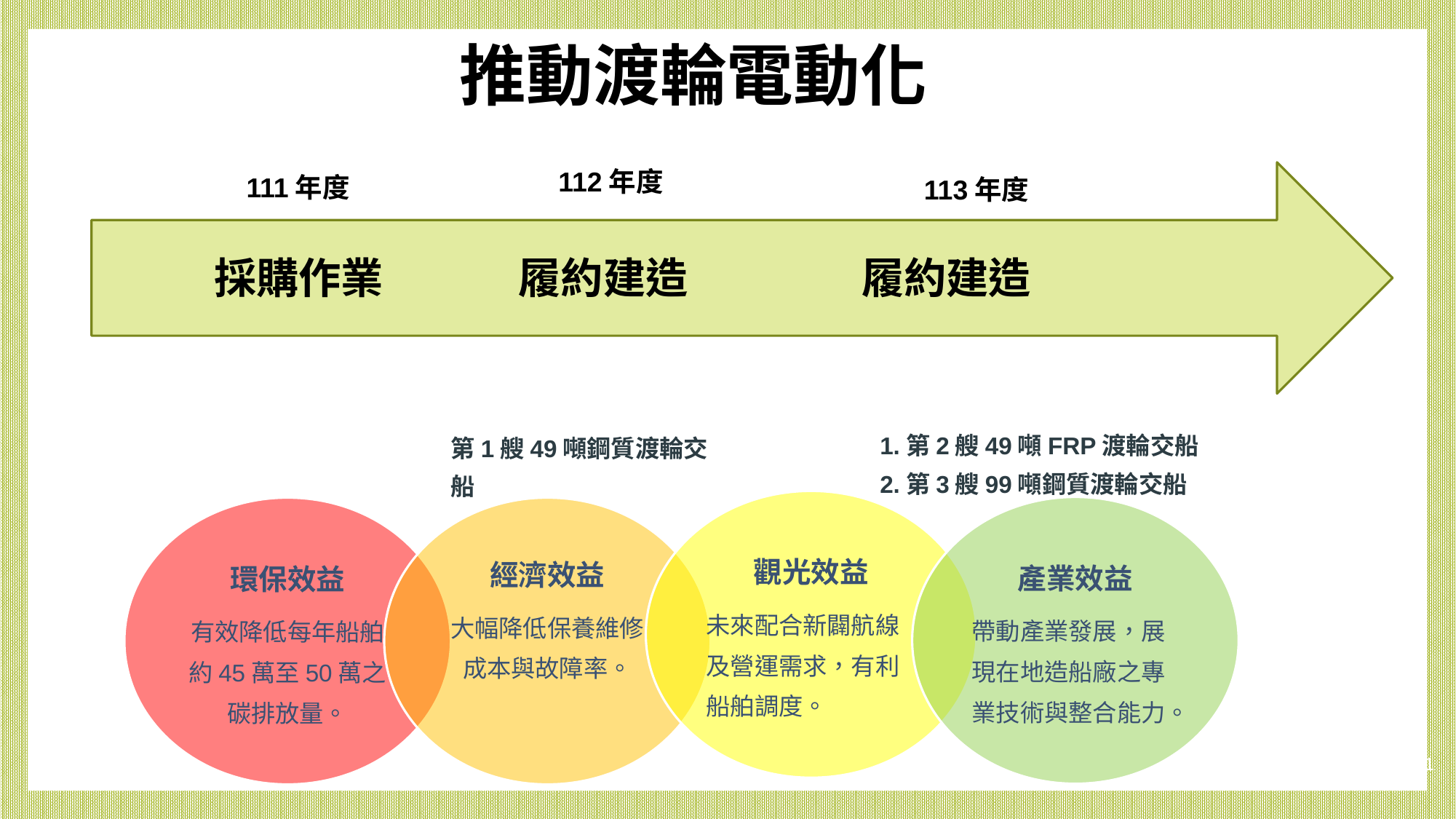

推動渡輪電動化
112年度
111年度
113年度
第1艘49噸鋼質渡輪交船

採購作業              履約建造                  履約建造
1.第2艘49噸FRP渡輪交船
2.第3艘99噸鋼質渡輪交船
觀光效益
未來配合新闢航線及營運需求，有利船舶調度。
產業效益
帶動產業發展，展現在地造船廠之專業技術與整合能力。
環保效益
有效降低每年船舶約45萬至50萬之碳排放量。
經濟效益
大幅降低保養維修成本與故障率。

11